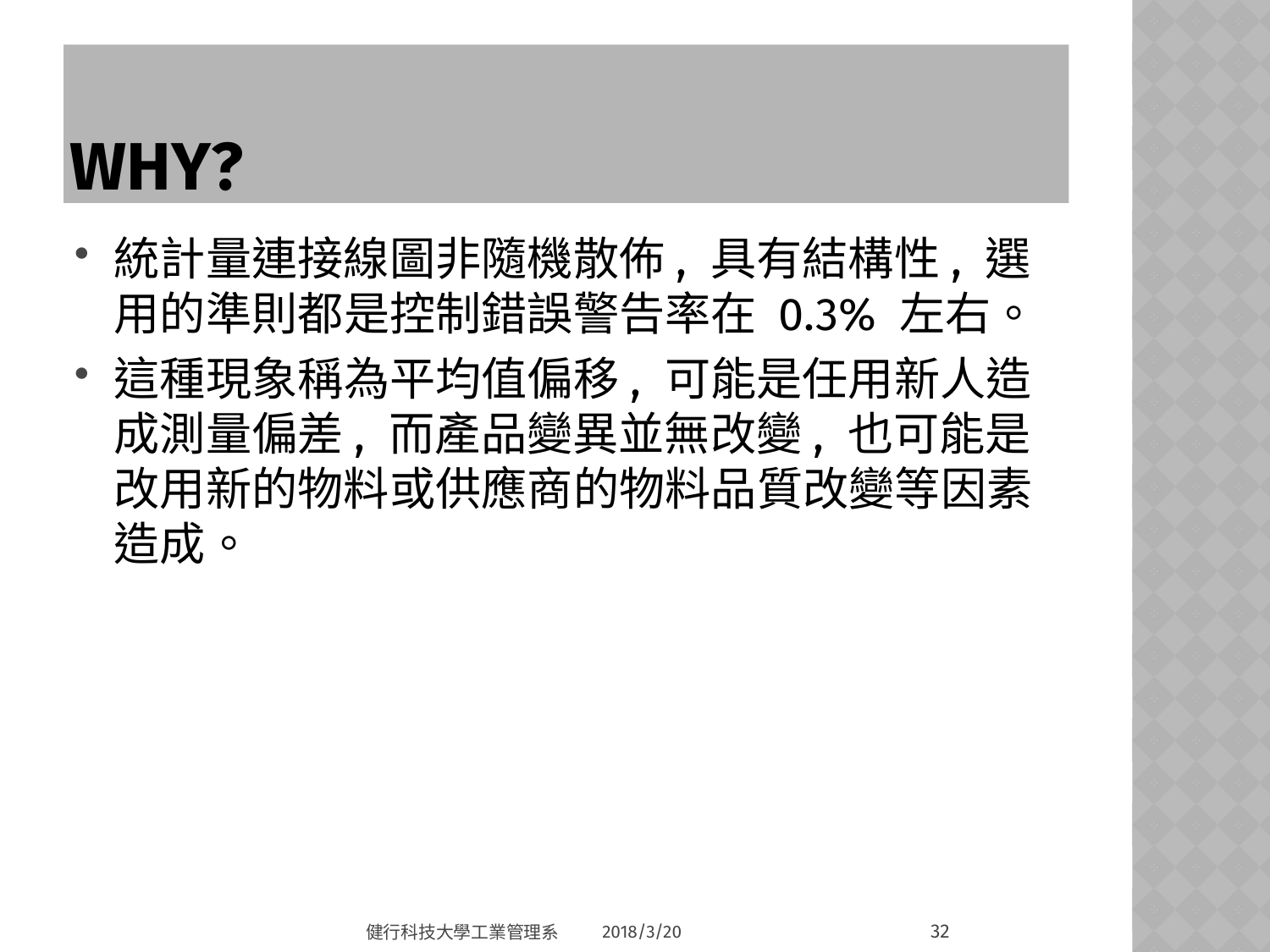

# Why?
統計量連接線圖非隨機散佈, 具有結構性, 選用的準則都是控制錯誤警告率在 0.3% 左右。
這種現象稱為平均值偏移, 可能是任用新人造成測量偏差, 而產品變異並無改變, 也可能是改用新的物料或供應商的物料品質改變等因素造成。
32
健行科技大學工業管理系
2018/3/20